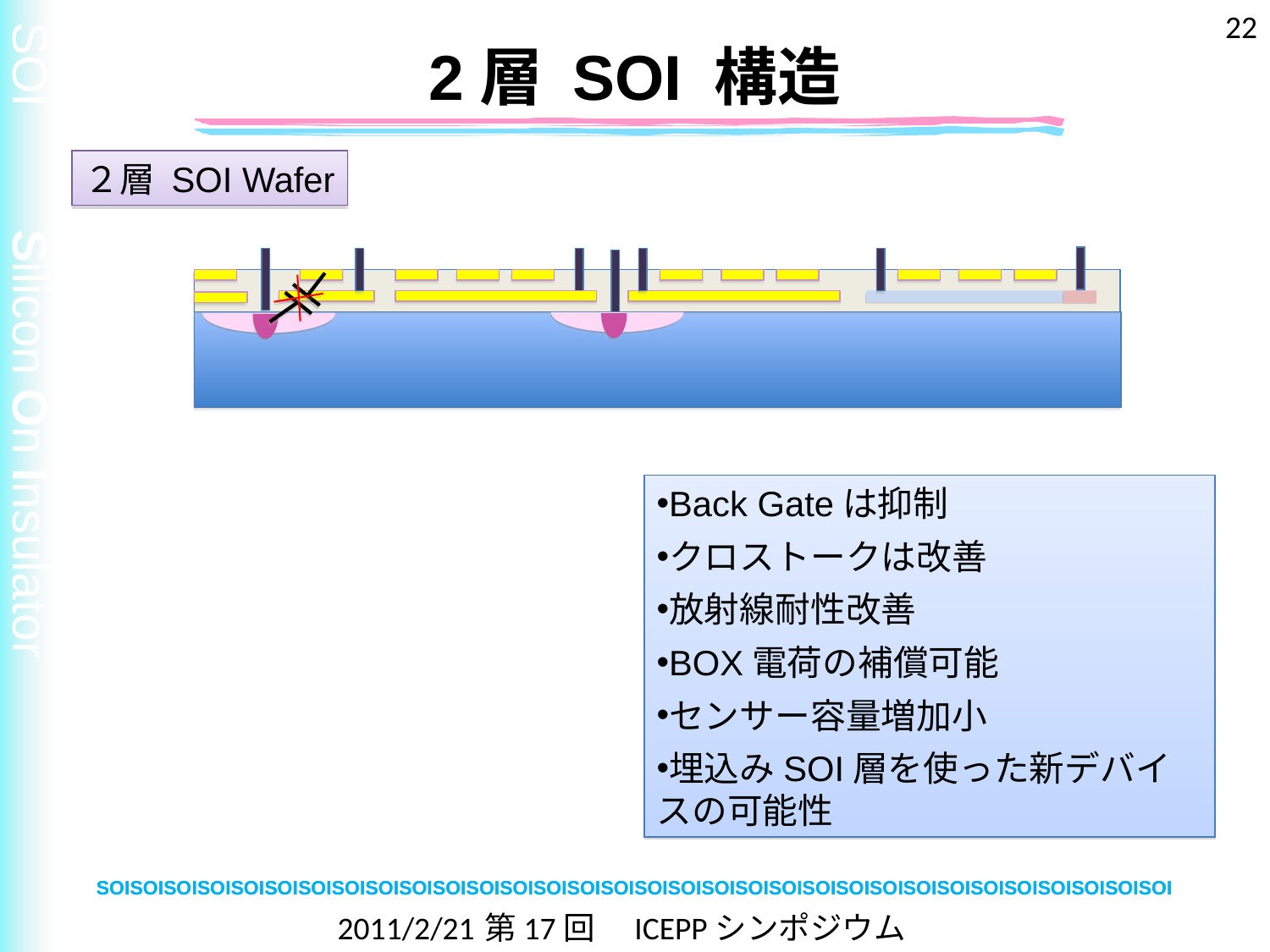

22
SOI　　Silicon On Insulator
# 2層 SOI 構造
２層 SOI Wafer

Back Gateは抑制
クロストークは改善
放射線耐性改善
BOX電荷の補償可能
センサー容量増加小
埋込みSOI層を使った新デバイスの可能性
2011/2/21
第17回　ICEPPシンポジウム